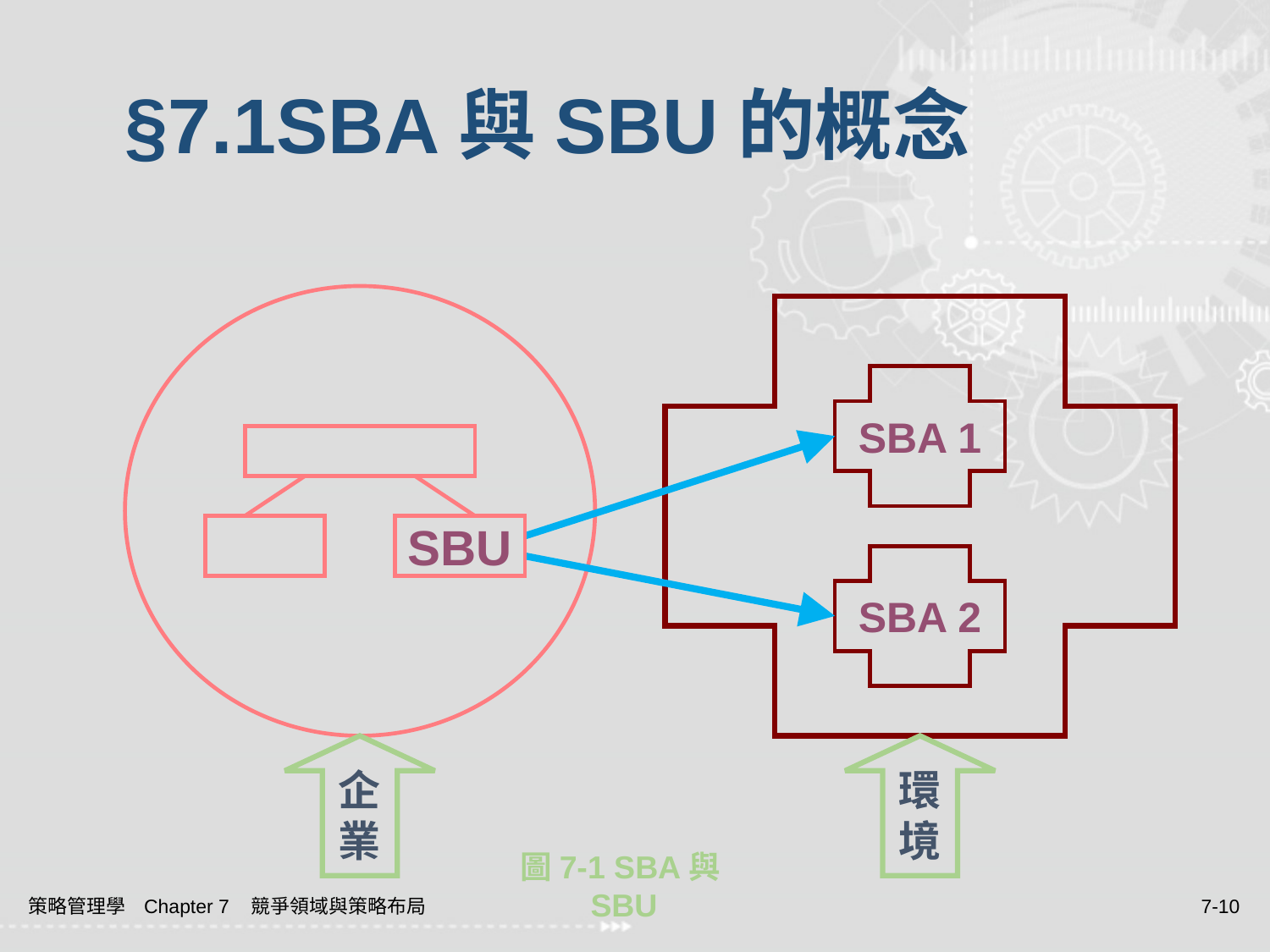

# §7.1SBA與SBU的概念

SBA 1
SBA 2

SBU

企
業
環
境
圖7-1 SBA與SBU
策略管理學   Chapter 7   競爭領域與策略布局
7-10